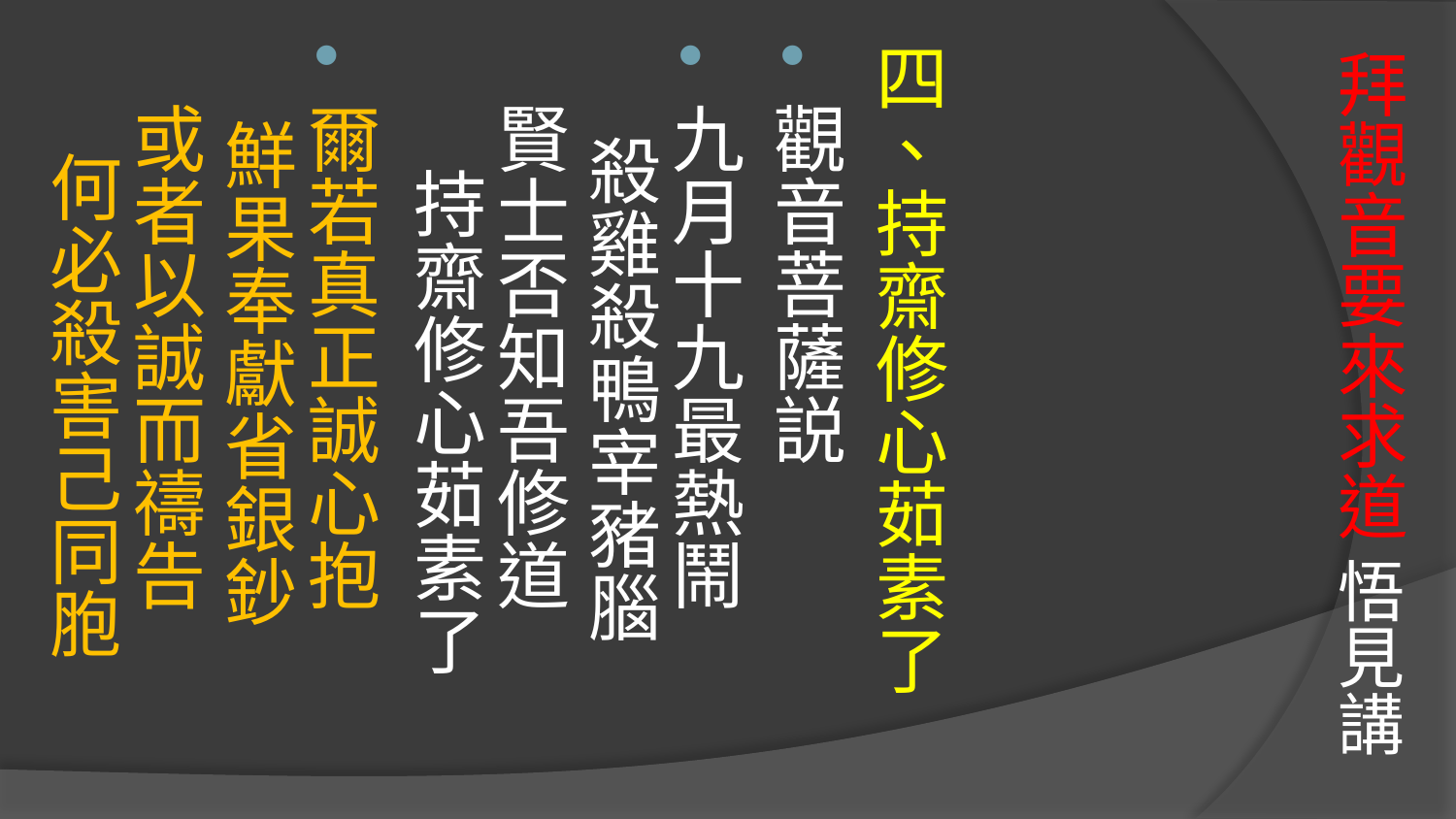

# 拜觀音要來求道 悟見講
四、持齋修心茹素了
觀音菩薩説
九月十九最熱鬧             殺雞殺鴨宰豬腦
賢士否知吾修道               持齋修心茹素了
爾若真正誠心抱            鮮果奉獻省銀鈔
或者以誠而禱告              何必殺害己同胞